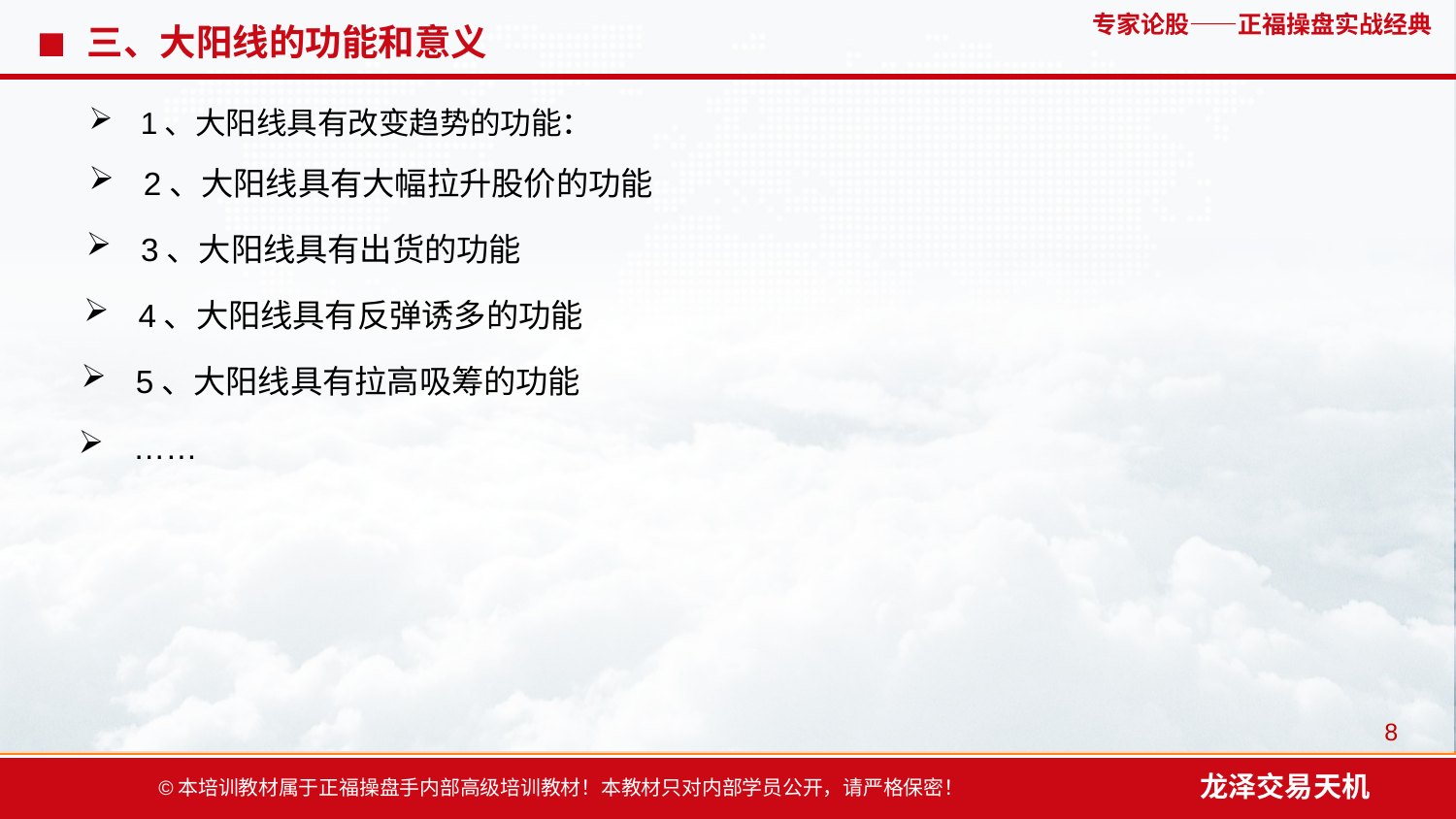

# 三、大阳线的功能和意义
1、大阳线具有改变趋势的功能：

2、大阳线具有大幅拉升股价的功能

3、大阳线具有出货的功能

4、大阳线具有反弹诱多的功能

5、大阳线具有拉高吸筹的功能

……